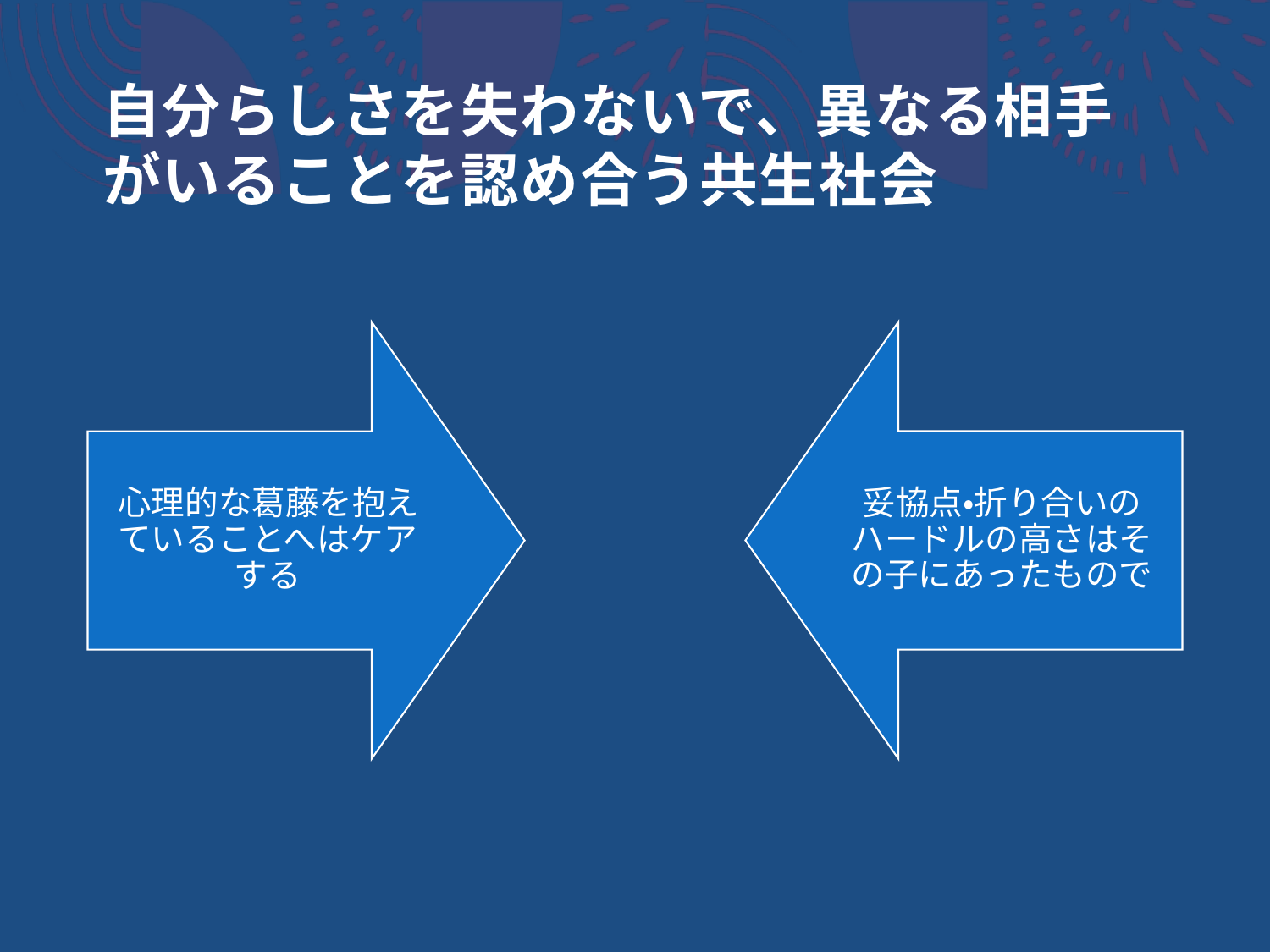

# 自分らしさを失わないで、異なる相手がいることを認め合う共生社会
心理的な葛藤を抱えていることへはケアする
妥協点・折り合いのハードルの高さはその子にあったもので